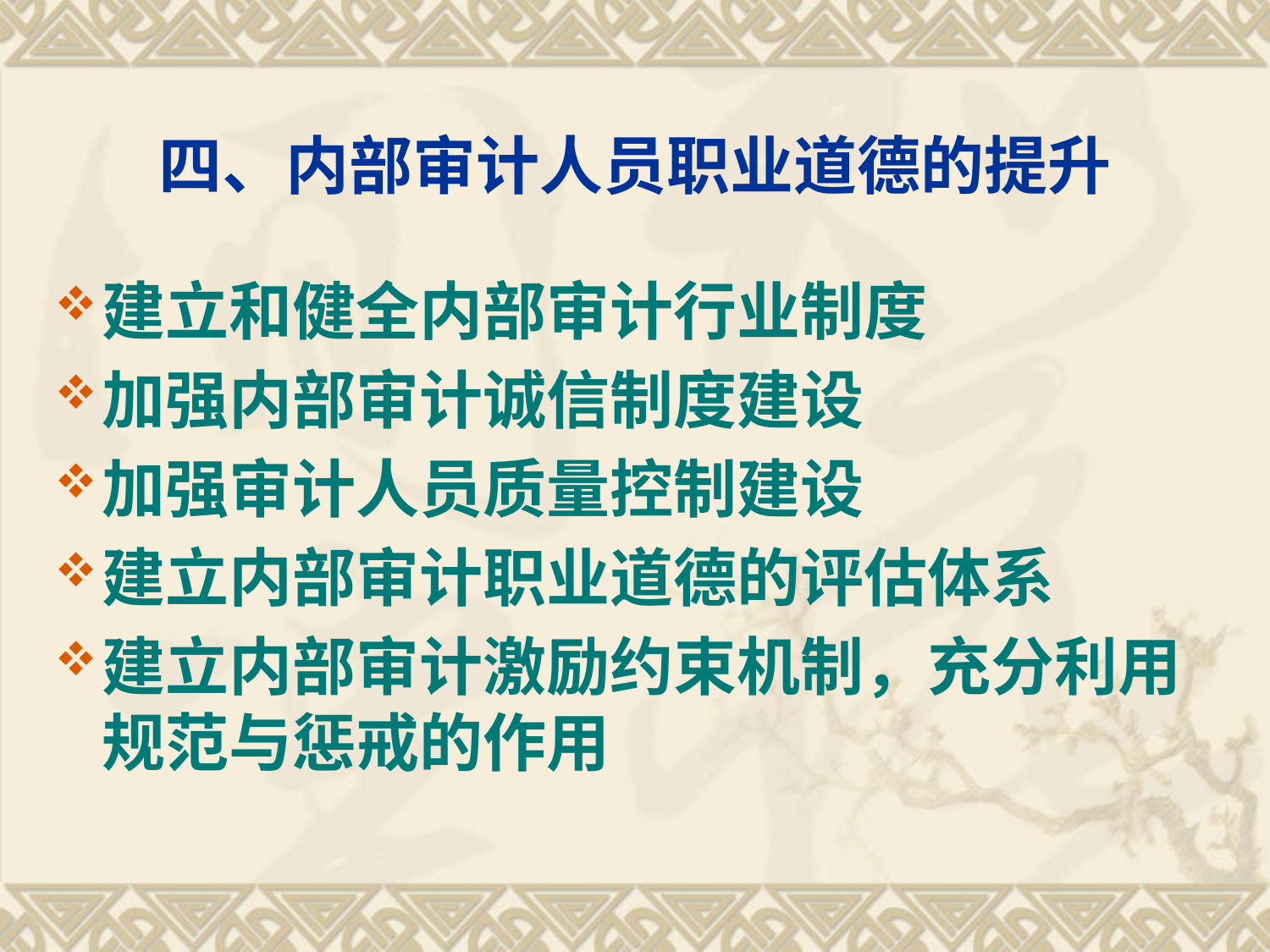

# 四、内部审计人员职业道德的提升
建立和健全内部审计行业制度
加强内部审计诚信制度建设
加强审计人员质量控制建设
建立内部审计职业道德的评估体系
建立内部审计激励约束机制，充分利用规范与惩戒的作用